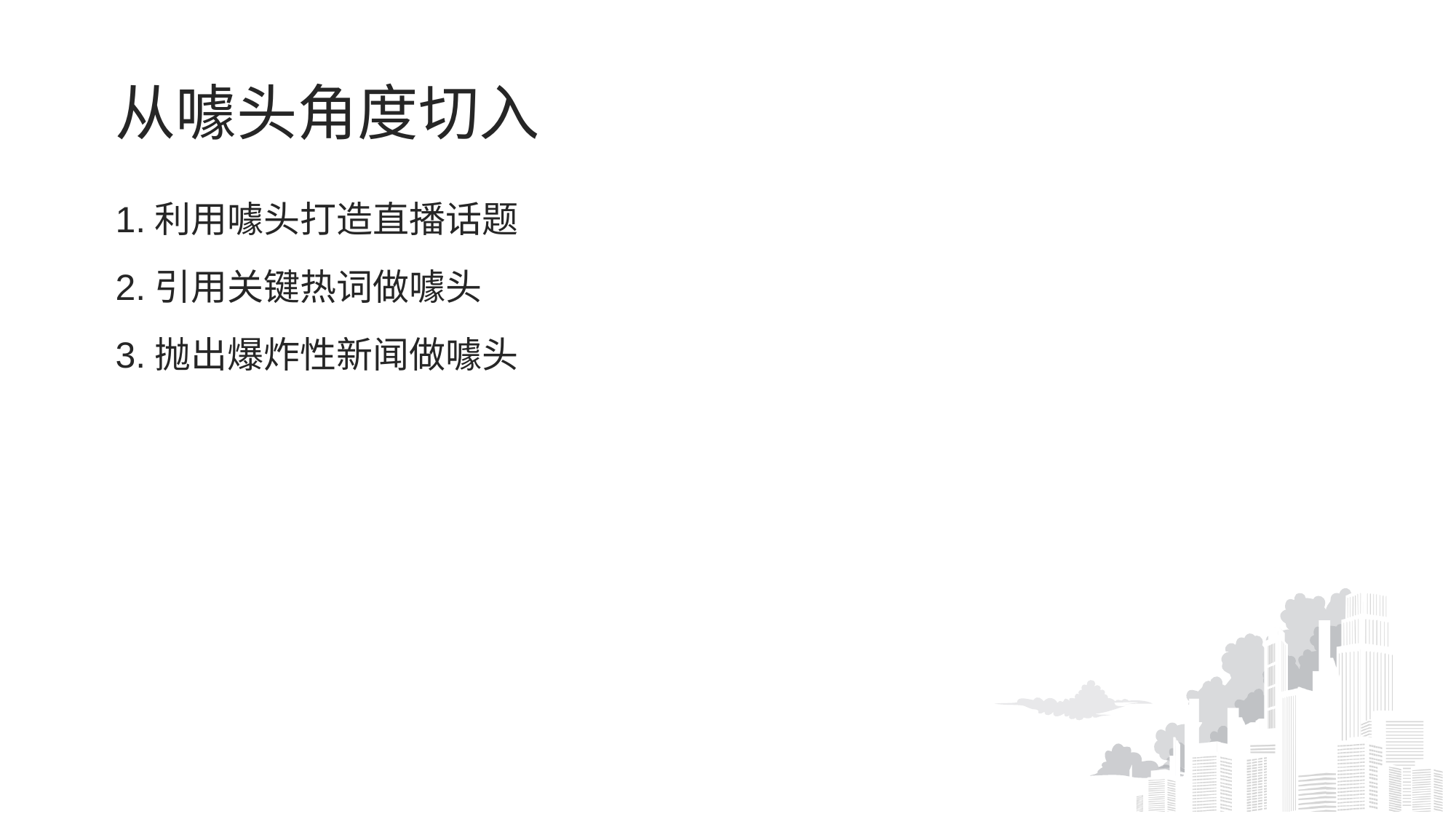

# 从噱头角度切入
1.利用噱头打造直播话题
2.引用关键热词做噱头
3.抛出爆炸性新闻做噱头